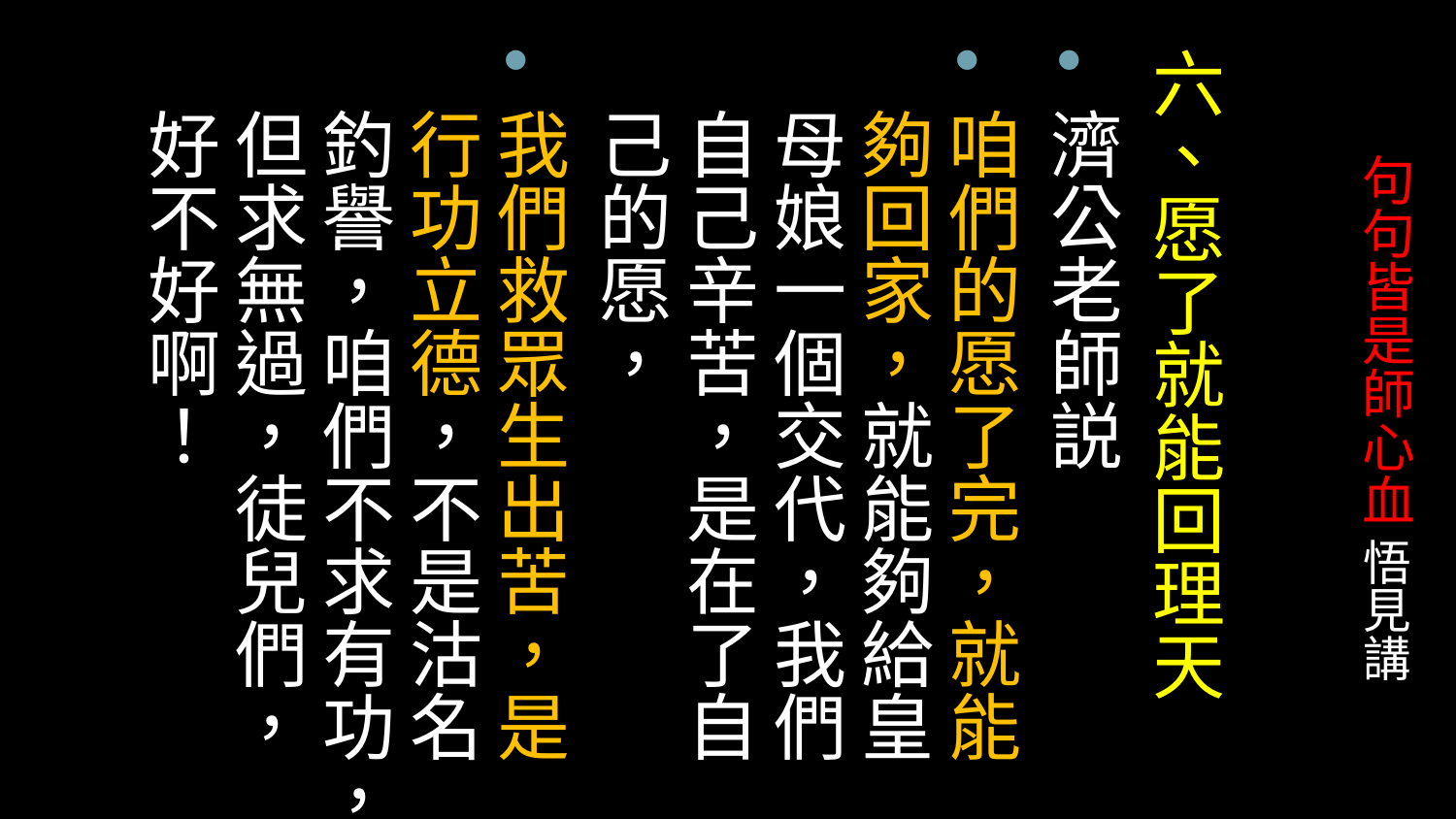

六、愿了就能回理天
濟公老師説
咱們的愿了完，就能夠回家，就能夠給皇母娘一個交代，我們自己辛苦，是在了自己的愿，
我們救眾生出苦，是行功立德，不是沽名釣譽，咱們不求有功，但求無過，徒兒們，好不好啊！

# 句句皆是師心血 悟見講